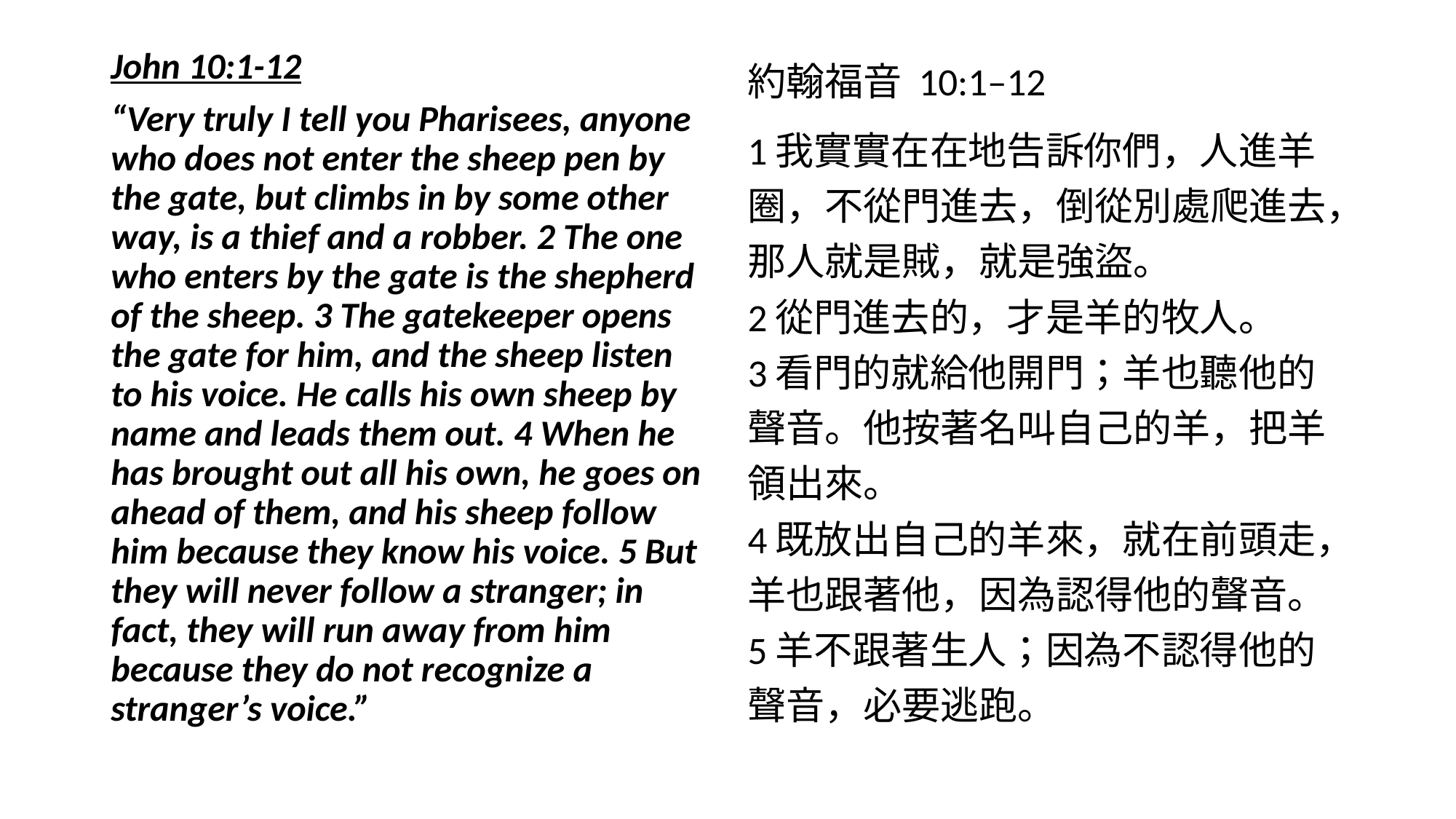

John 10:1-12
“Very truly I tell you Pharisees, anyone who does not enter the sheep pen by the gate, but climbs in by some other way, is a thief and a robber. 2 The one who enters by the gate is the shepherd of the sheep. 3 The gatekeeper opens the gate for him, and the sheep listen to his voice. He calls his own sheep by name and leads them out. 4 When he has brought out all his own, he goes on ahead of them, and his sheep follow him because they know his voice. 5 But they will never follow a stranger; in fact, they will run away from him because they do not recognize a stranger’s voice.”
約翰福音 10:1–12
1我實實在在地告訴你們，人進羊圈，不從門進去，倒從別處爬進去，那人就是賊，就是強盜。
2從門進去的，才是羊的牧人。
3看門的就給他開門；羊也聽他的聲音。他按著名叫自己的羊，把羊領出來。
4既放出自己的羊來，就在前頭走，羊也跟著他，因為認得他的聲音。
5羊不跟著生人；因為不認得他的聲音，必要逃跑。